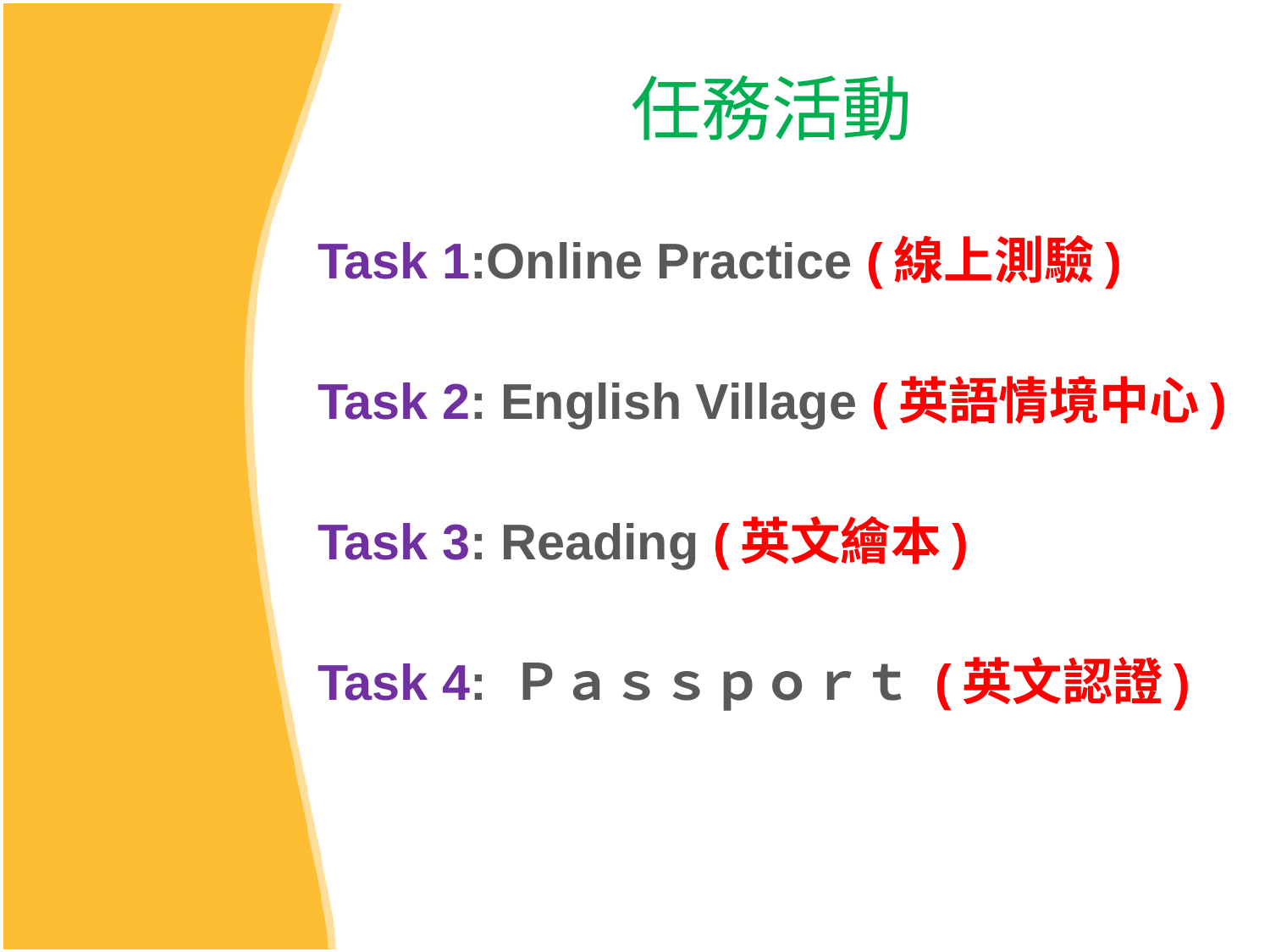

# 任務活動
Task 1:Online Practice (線上測驗)

Task 2: English Village (英語情境中心)

Task 3: Reading (英文繪本)

Task 4: Ｐａｓｓｐｏｒｔ (英文認證)